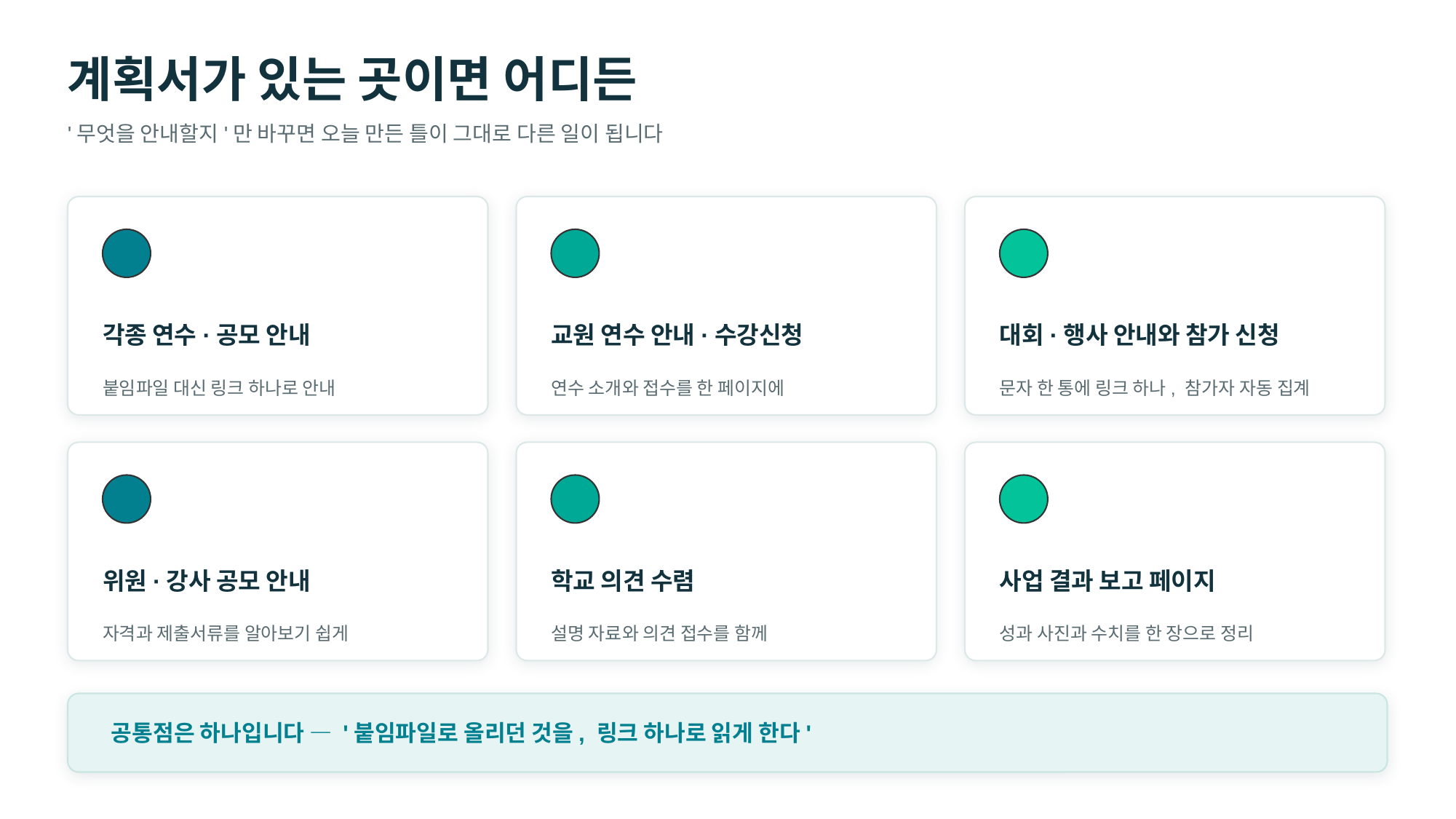

계획서가 있는 곳이면 어디든
'무엇을 안내할지'만 바꾸면 오늘 만든 틀이 그대로 다른 일이 됩니다

각종 연수·공모 안내
교원 연수 안내·수강신청
대회·행사 안내와 참가 신청
붙임파일 대신 링크 하나로 안내
연수 소개와 접수를 한 페이지에
문자 한 통에 링크 하나, 참가자 자동 집계

위원·강사 공모 안내
학교 의견 수렴
사업 결과 보고 페이지
자격과 제출서류를 알아보기 쉽게
설명 자료와 의견 접수를 함께
성과 사진과 수치를 한 장으로 정리

공통점은 하나입니다 — '붙임파일로 올리던 것을, 링크 하나로 읽게 한다'